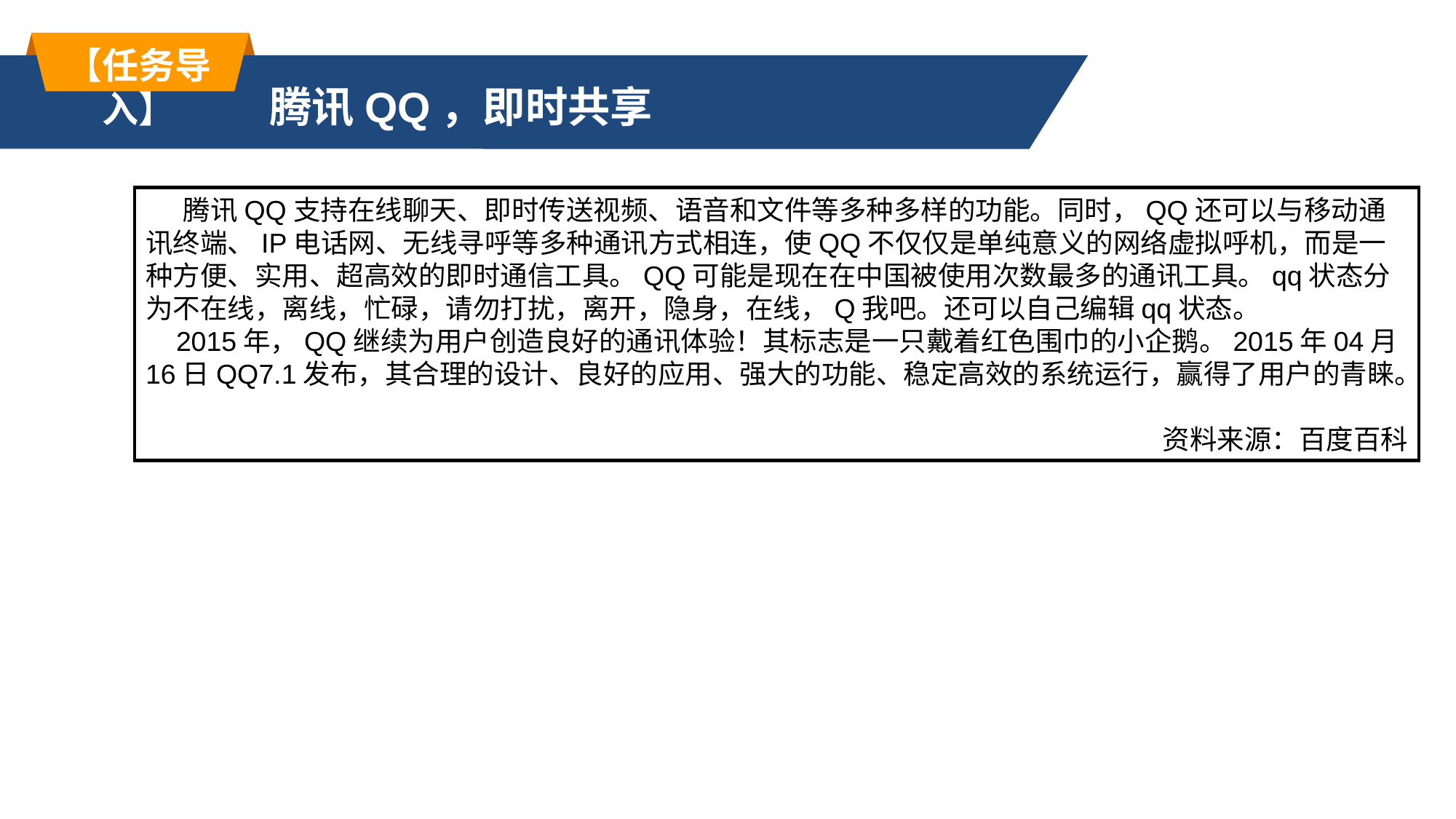

【任务导入】

腾讯QQ，即时共享
     腾讯QQ支持在线聊天、即时传送视频、语音和文件等多种多样的功能。同时，QQ还可以与移动通讯终端、IP电话网、无线寻呼等多种通讯方式相连，使QQ不仅仅是单纯意义的网络虚拟呼机，而是一种方便、实用、超高效的即时通信工具。QQ可能是现在在中国被使用次数最多的通讯工具。qq状态分为不在线，离线，忙碌，请勿打扰，离开，隐身，在线，Q我吧。还可以自己编辑qq状态。
    2015年，QQ继续为用户创造良好的通讯体验！其标志是一只戴着红色围巾的小企鹅。2015年04月16日QQ7.1发布，其合理的设计、良好的应用、强大的功能、稳定高效的系统运行，赢得了用户的青睐。

资料来源：百度百科